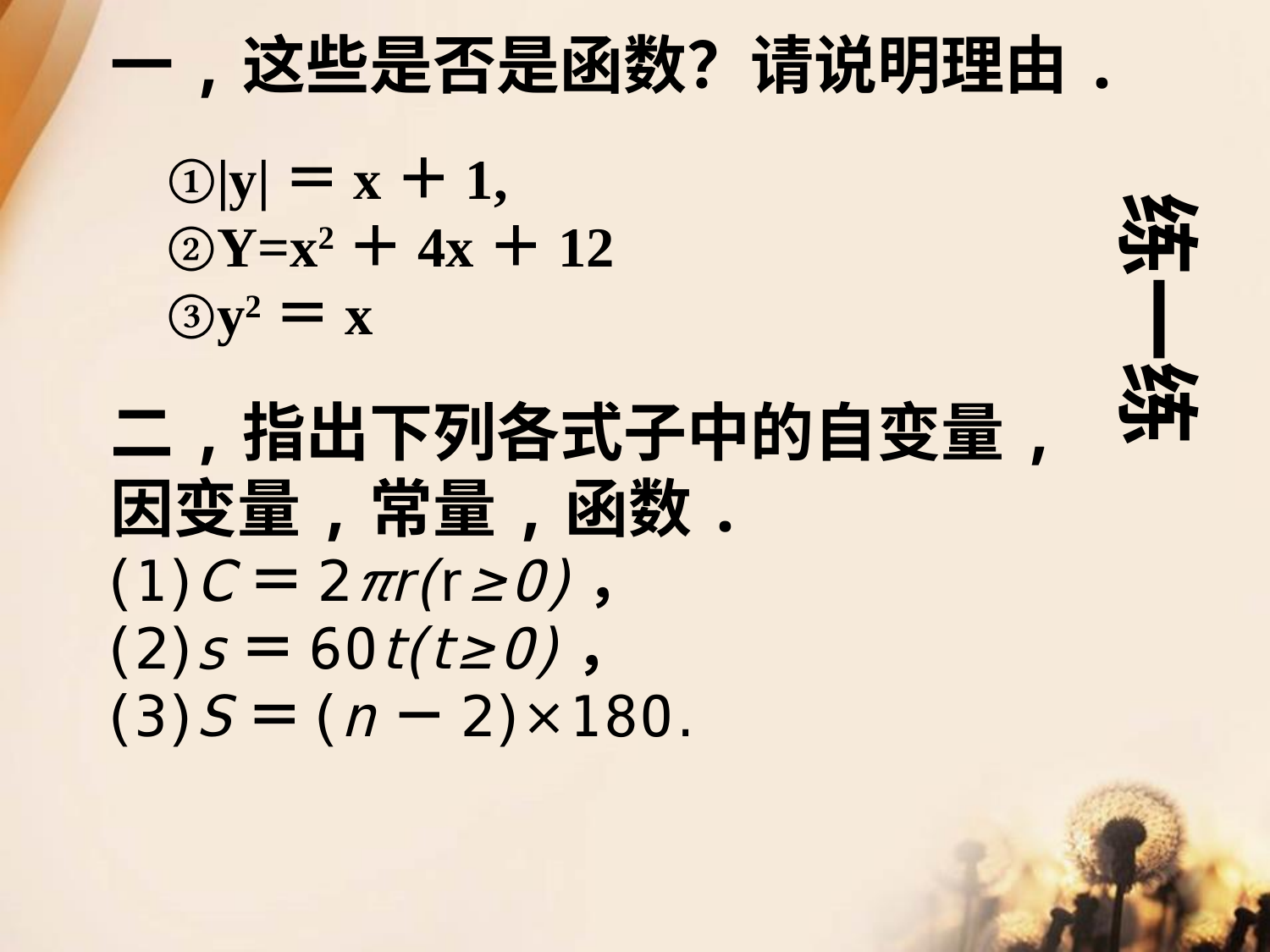

一,这些是否是函数？请说明理由.
|y|＝x＋1,
Y=x2＋4x＋12
y2＝x
练一练
二,指出下列各式子中的自变量,
因变量,常量,函数.
(1)C＝2πr(r≥0)，
(2)s＝60t(t≥0)，
(3)S＝(n－2)×180.